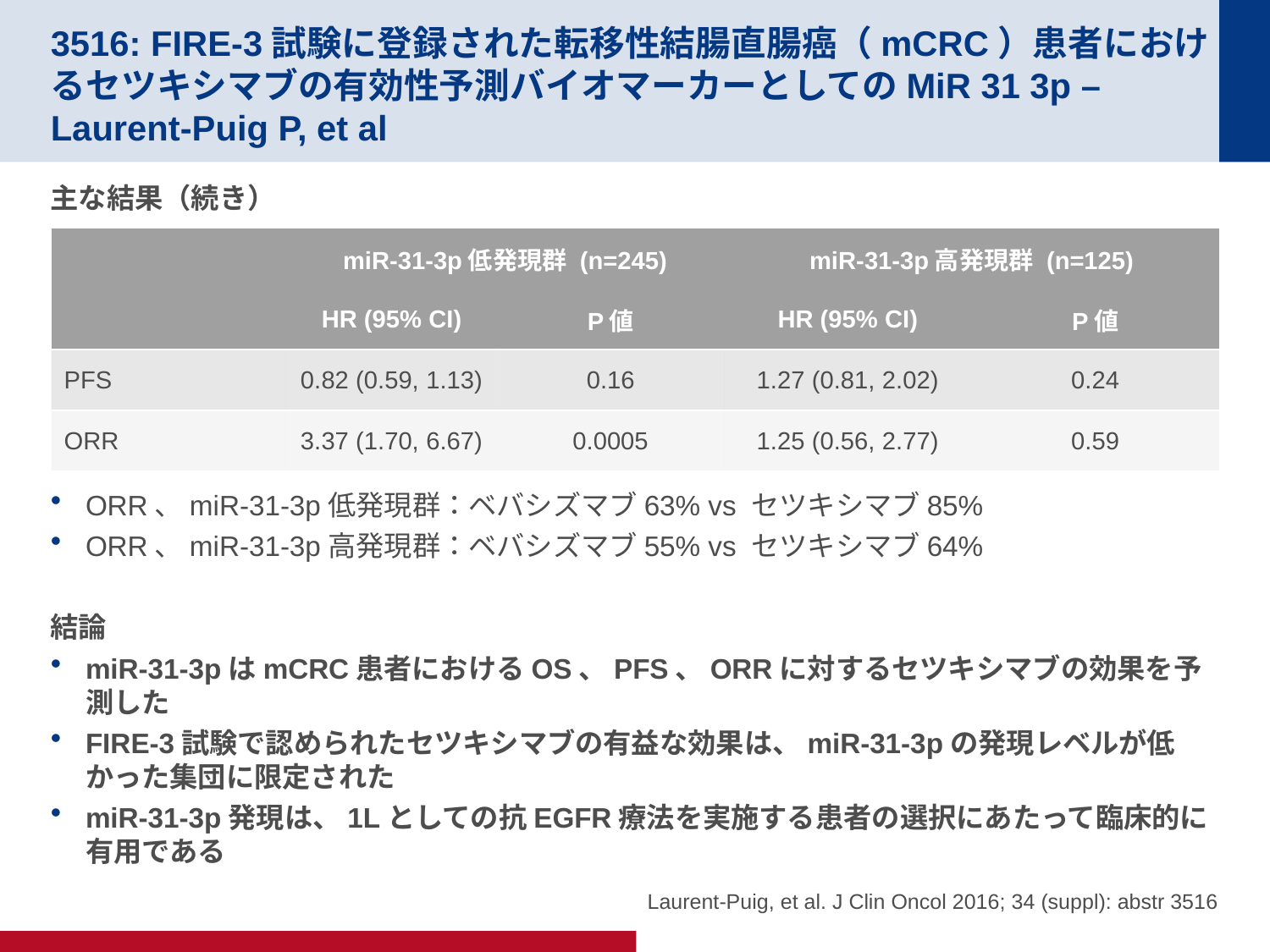

# 3516: FIRE-3試験に登録された転移性結腸直腸癌（mCRC）患者におけるセツキシマブの有効性予測バイオマーカーとしてのMiR 31 3p – Laurent-Puig P, et al
主な結果（続き）

ORR、miR-31-3p低発現群：ベバシズマブ63% vs セツキシマブ85%
ORR、miR-31-3p高発現群：ベバシズマブ55% vs セツキシマブ64%

結論
miR-31-3pはmCRC患者におけるOS、PFS、ORRに対するセツキシマブの効果を予測した
FIRE-3試験で認められたセツキシマブの有益な効果は、miR-31-3pの発現レベルが低かった集団に限定された
miR-31-3p発現は、1Lとしての抗EGFR療法を実施する患者の選択にあたって臨床的に有用である
|  | miR-31-3p低発現群 (n=245) |  | miR-31-3p高発現群 (n=125) |  |
| --- | --- | --- | --- | --- |
|  | HR (95% CI) | P値 | HR (95% CI) | P値 |
| PFS | 0.82 (0.59, 1.13) | 0.16 | 1.27 (0.81, 2.02) | 0.24 |
| ORR | 3.37 (1.70, 6.67) | 0.0005 | 1.25 (0.56, 2.77) | 0.59 |
Laurent-Puig, et al. J Clin Oncol 2016; 34 (suppl): abstr 3516